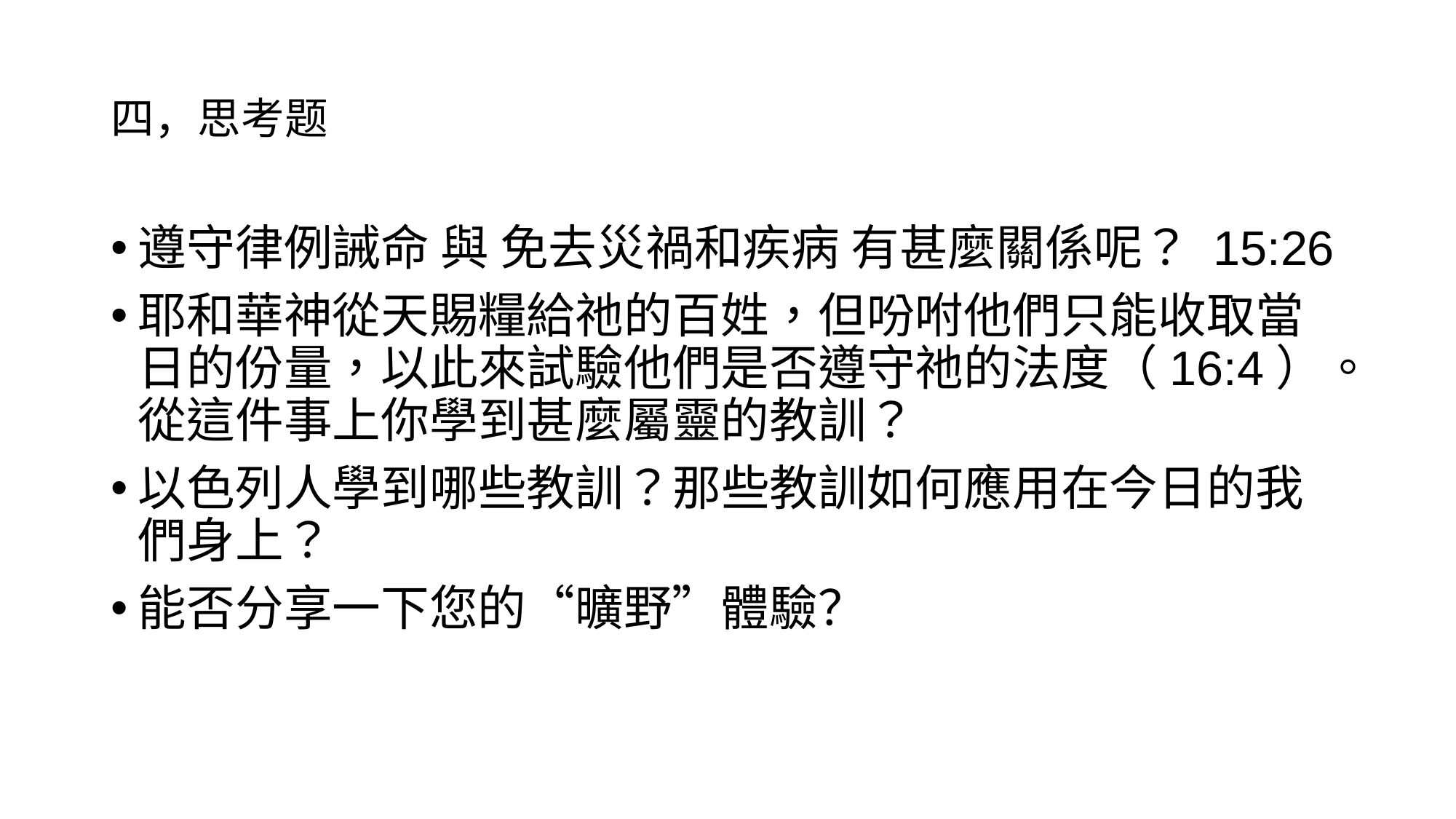

# 四，思考题
遵守律例誡命 與 免去災禍和疾病 有甚麼關係呢？ 15:26
耶和華神從天賜糧給祂的百姓，但吩咐他們只能收取當日的份量，以此來試驗他們是否遵守祂的法度（16:4）。從這件事上你學到甚麼屬靈的教訓？
以色列人學到哪些教訓？那些教訓如何應用在今日的我們身上？
能否分享一下您的“曠野”體驗？